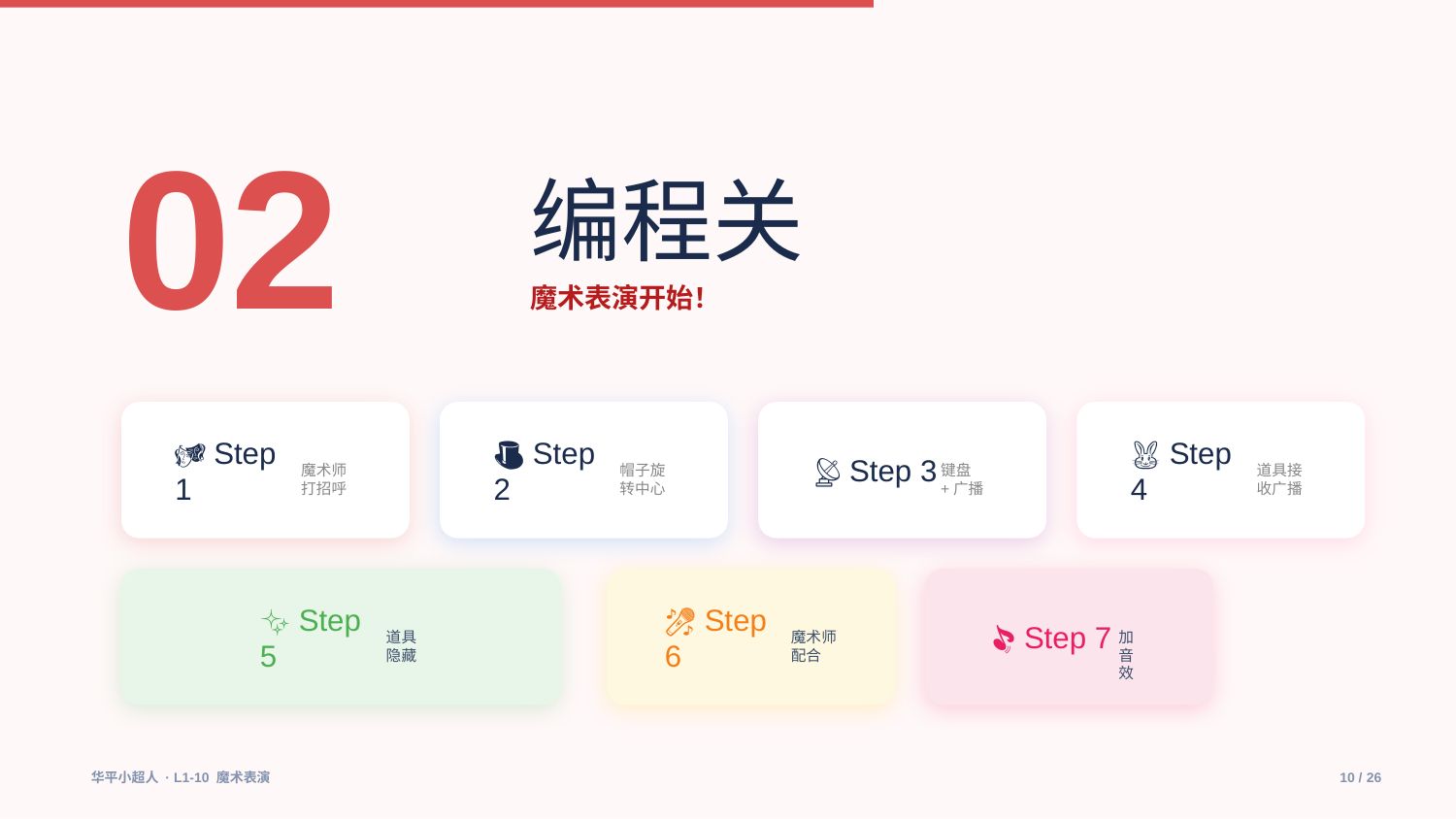

02
编程关
魔术表演开始！

🎭 Step 1
🎩 Step 2
📡 Step 3
🐰 Step 4
魔术师打招呼
帽子旋转中心
键盘+广播
道具接收广播

✨ Step 5
🎤 Step 6
🎵 Step 7
道具隐藏
魔术师配合
加音效
华平小超人 · L1-10 魔术表演
10 / 26